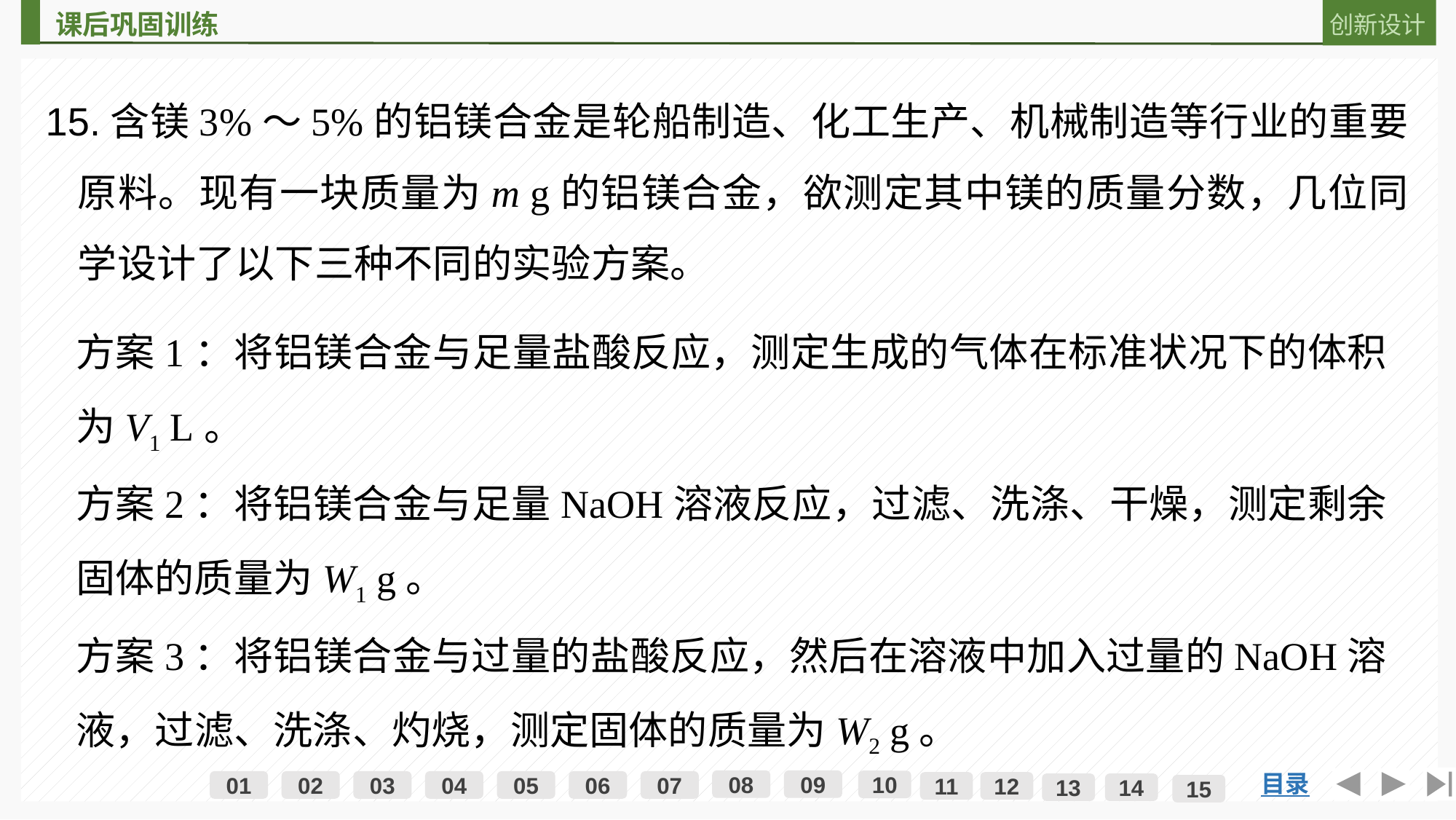

15.含镁3%～5%的铝镁合金是轮船制造、化工生产、机械制造等行业的重要原料。现有一块质量为m g的铝镁合金，欲测定其中镁的质量分数，几位同学设计了以下三种不同的实验方案。
方案1：将铝镁合金与足量盐酸反应，测定生成的气体在标准状况下的体积为V1 L。
方案2：将铝镁合金与足量NaOH溶液反应，过滤、洗涤、干燥，测定剩余固体的质量为W1 g。
方案3：将铝镁合金与过量的盐酸反应，然后在溶液中加入过量的NaOH溶液，过滤、洗涤、灼烧，测定固体的质量为W2 g。